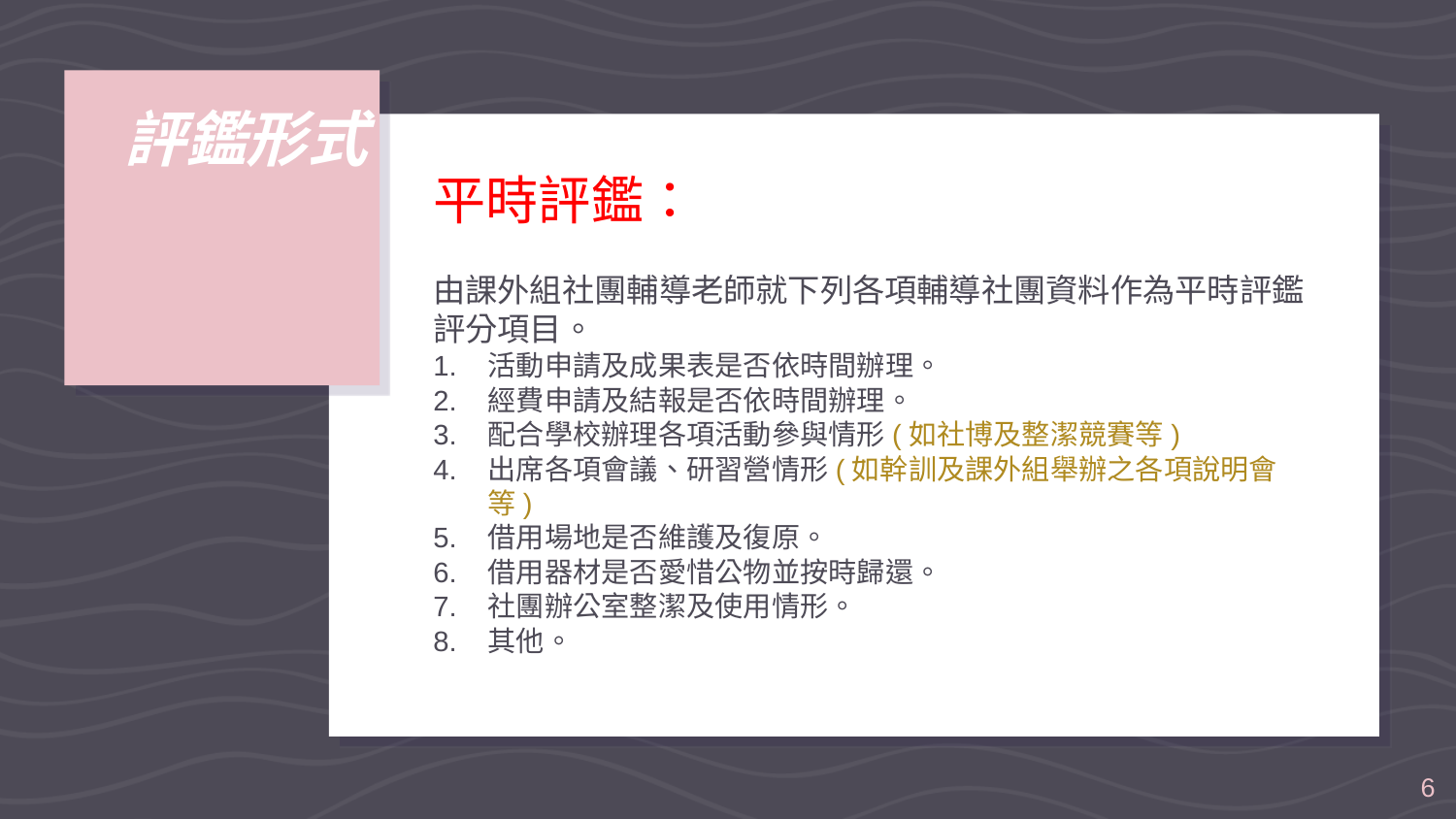

# 評鑑形式
平時評鑑：

由課外組社團輔導老師就下列各項輔導社團資料作為平時評鑑評分項目。
活動申請及成果表是否依時間辦理。
經費申請及結報是否依時間辦理。
配合學校辦理各項活動參與情形(如社博及整潔競賽等)
出席各項會議、研習營情形(如幹訓及課外組舉辦之各項說明會等)
借用場地是否維護及復原。
借用器材是否愛惜公物並按時歸還。
社團辦公室整潔及使用情形。
其他。

6